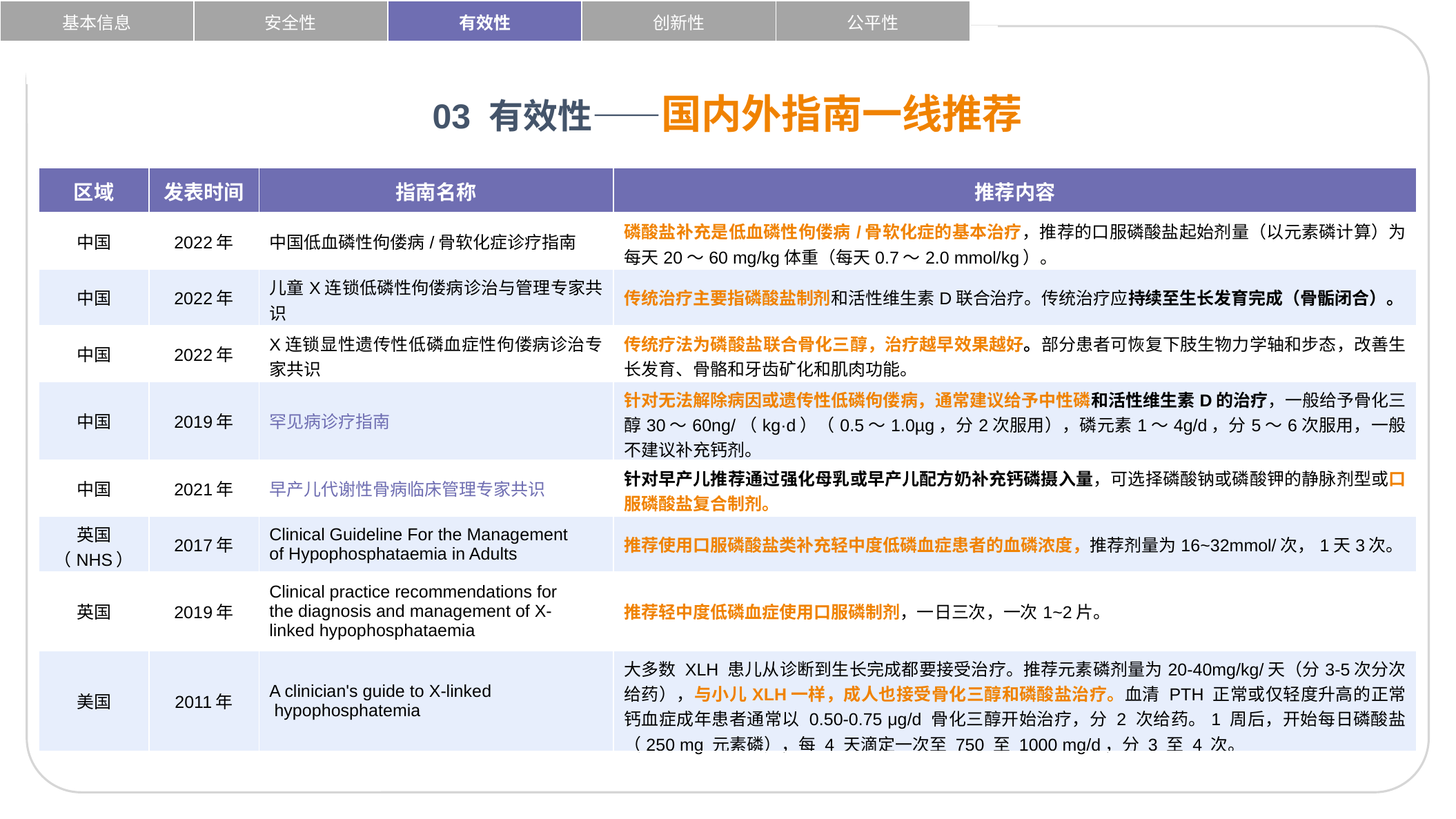

| 基本信息 | 安全性 | 有效性 | 创新性 | 公平性 |
| --- | --- | --- | --- | --- |

03 有效性——国内外指南一线推荐
| 区域 | 发表时间 | 指南名称 | 推荐内容 |
| --- | --- | --- | --- |
| 中国 | 2022年 | 中国低血磷性佝偻病/骨软化症诊疗指南 | 磷酸盐补充是低血磷性佝偻病/骨软化症的基本治疗，推荐的口服磷酸盐起始剂量（以元素磷计算）为每天20～60 mg/kg体重（每天0.7～2.0 mmol/kg）。 |
| 中国 | 2022年 | 儿童X连锁低磷性佝偻病诊治与管理专家共识 | 传统治疗主要指磷酸盐制剂和活性维生素D联合治疗。传统治疗应持续至生长发育完成（骨骺闭合）。 |
| 中国 | 2022年 | X连锁显性遗传性低磷血症性佝偻病诊治专家共识 | 传统疗法为磷酸盐联合骨化三醇，治疗越早效果越好。部分患者可恢复下肢生物力学轴和步态，改善生长发育、骨骼和牙齿矿化和肌肉功能。 |
| 中国 | 2019年 | 罕见病诊疗指南 | 针对无法解除病因或遗传性低磷佝偻病，通常建议给予中性磷和活性维生素D的治疗，一般给予骨化三醇30～60ng/（kg·d）（0.5～1.0µg，分2次服用），磷元素1～4g/d，分5～6次服用，一般不建议补充钙剂。 |
| 中国 | 2021年 | 早产儿代谢性骨病临床管理专家共识 | 针对早产儿推荐通过强化母乳或早产儿配方奶补充钙磷摄入量，可选择磷酸钠或磷酸钾的静脉剂型或口服磷酸盐复合制剂。 |
| 英国（NHS） | 2017年 | Clinical Guideline For the Management of Hypophosphataemia in Adults | 推荐使用口服磷酸盐类补充轻中度低磷血症患者的血磷浓度，推荐剂量为16~32mmol/次，1天3次。 |
| 英国 | 2019年 | Clinical practice recommendations for the diagnosis and management of X- linked hypophosphataemia | 推荐轻中度低磷血症使用口服磷制剂，一日三次，一次1~2片。 |
| 美国 | 2011年 | A clinician's guide to X-linked hypophosphatemia | 大多数 XLH 患儿从诊断到生长完成都要接受治疗。推荐元素磷剂量为20-40mg/kg/天（分3-5次分次给药），与小儿XLH一样，成人也接受骨化三醇和磷酸盐治疗。血清 PTH 正常或仅轻度升高的正常钙血症成年患者通常以 0.50-0.75 μg/d 骨化三醇开始治疗，分 2 次给药。1 周后，开始每日磷酸盐（250 mg 元素磷），每 4 天滴定一次至 750 至 1000 mg/d，分 3 至 4 次。 |